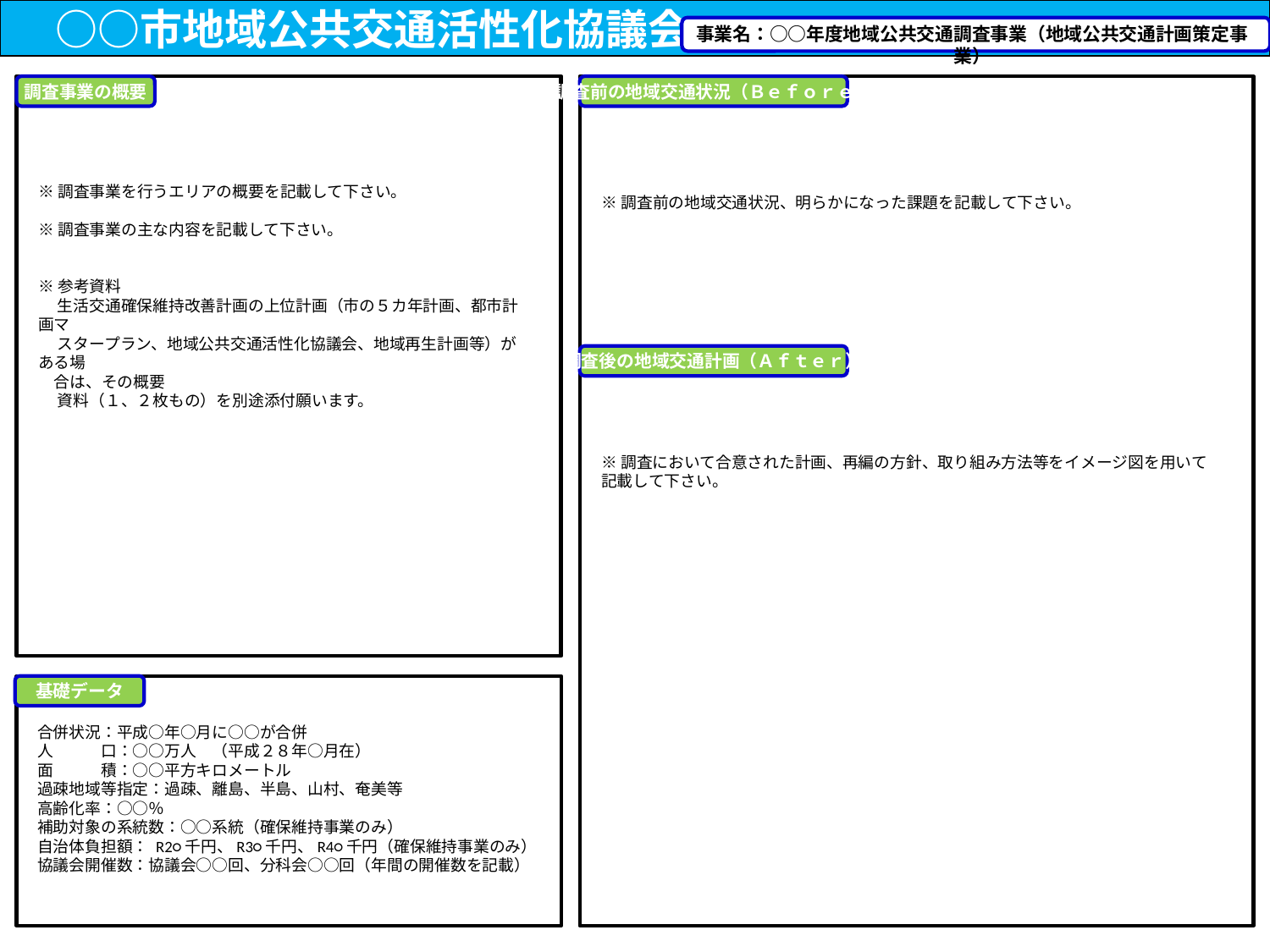

○○市地域公共交通活性化協議会
事業名：○○年度地域公共交通調査事業（地域公共交通計画策定事業）

調査事業の概要

調査前の地域交通状況（Ｂｅｆｏｒｅ）

※調査事業を行うエリアの概要を記載して下さい。

※調査事業の主な内容を記載して下さい。

※参考資料
　 生活交通確保維持改善計画の上位計画（市の５カ年計画、都市計画マ
　 スタープラン、地域公共交通活性化協議会、地域再生計画等）がある場
　合は、その概要
　 資料（１、２枚もの）を別途添付願います。
※調査前の地域交通状況、明らかになった課題を記載して下さい。
調査後の地域交通計画（Ａｆｔｅｒ）
※調査において合意された計画、再編の方針、取り組み方法等をイメージ図を用いて記載して下さい。
基礎データ

合併状況：平成○年○月に○○が合併
人　　　口：○○万人　（平成２８年○月在）
面　　　積：○○平方キロメートル
過疎地域等指定：過疎、離島、半島、山村、奄美等
高齢化率：○○％
補助対象の系統数：○○系統（確保維持事業のみ）
自治体負担額： R2○千円、R3○千円、R4○千円（確保維持事業のみ）
協議会開催数：協議会○○回、分科会○○回（年間の開催数を記載）